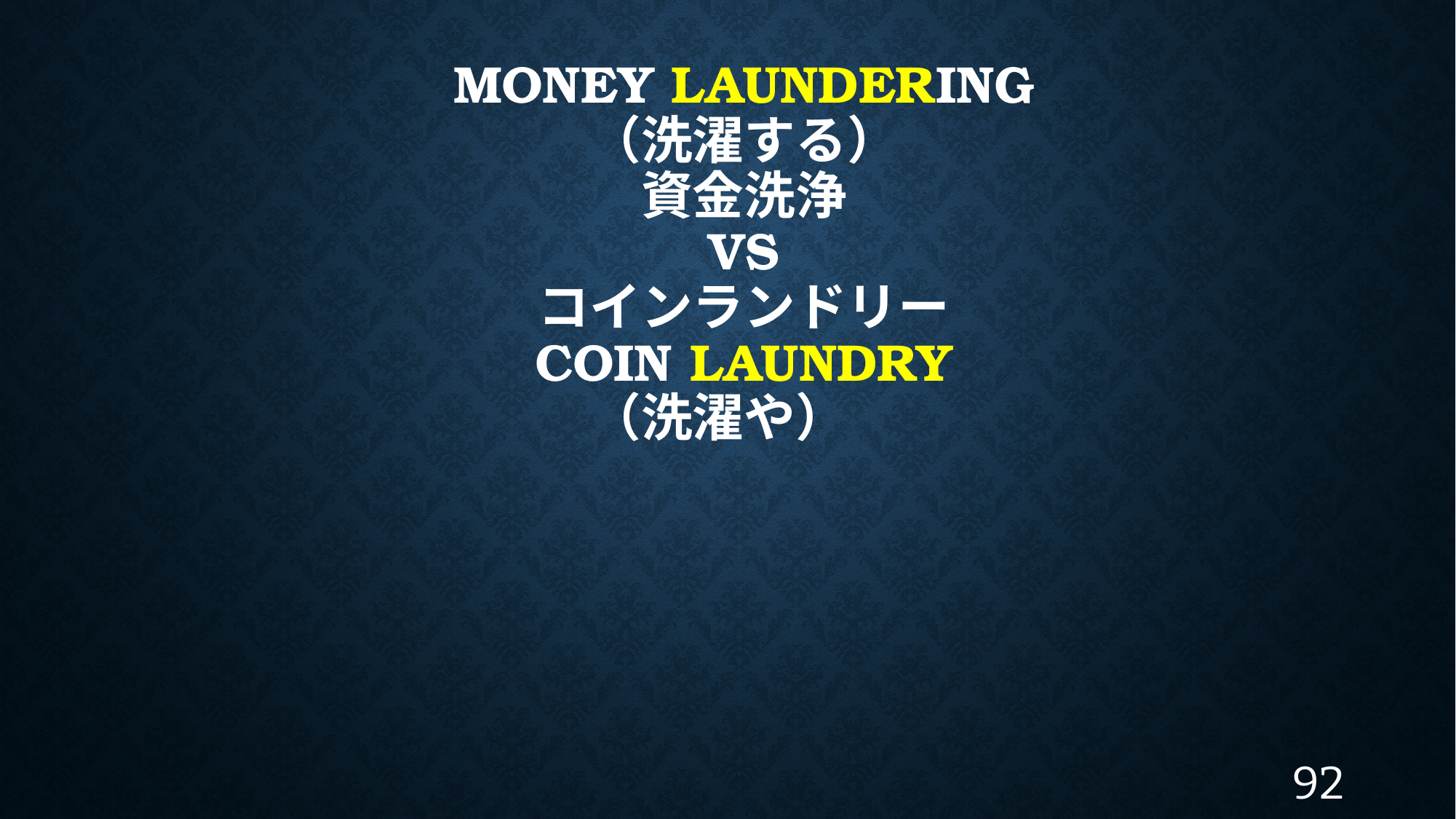

# Money laundering （洗濯する） 資金洗浄 VS コインランドリー Coin laundry （洗濯や）
92